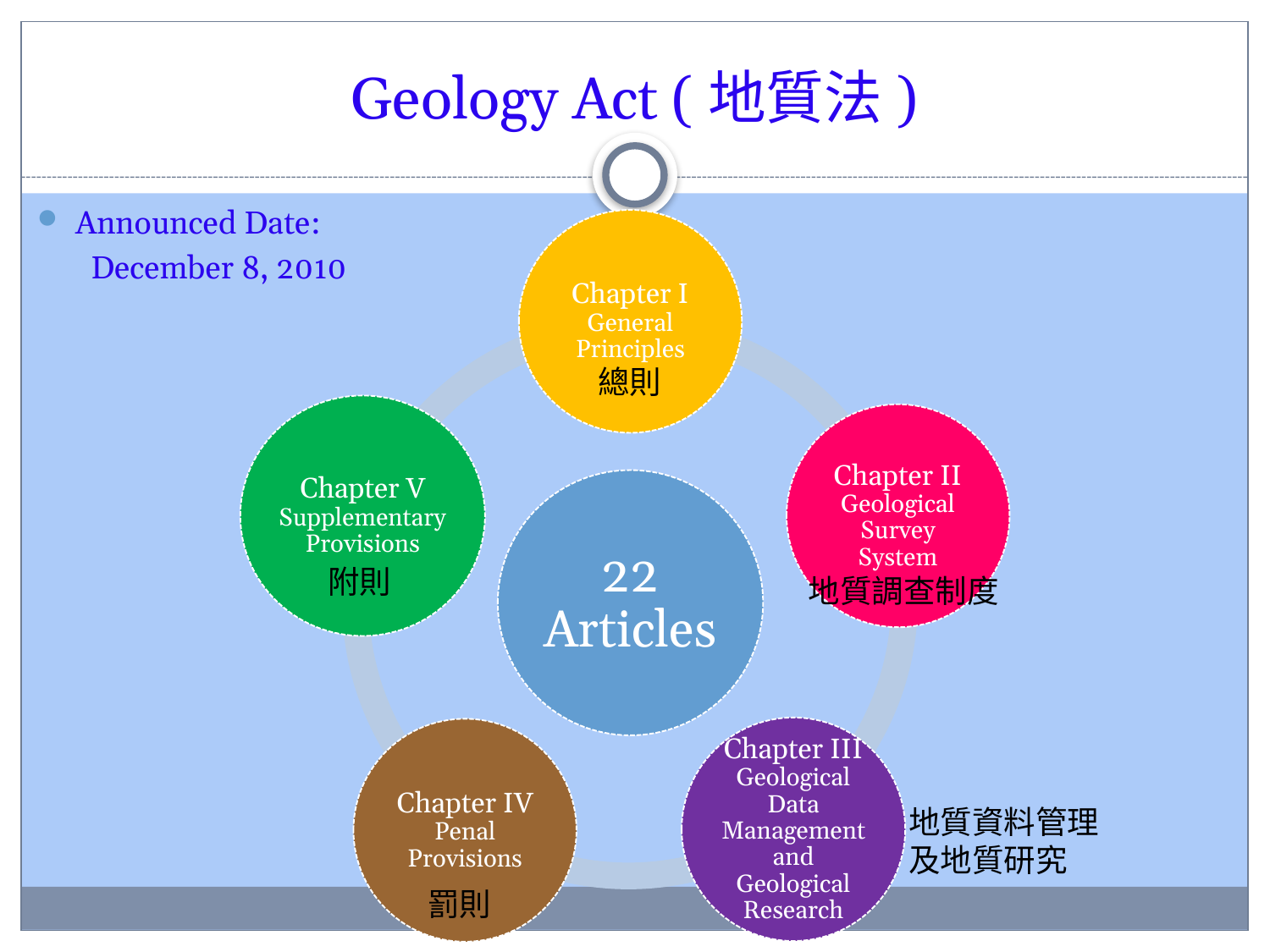

# Geology Act (地質法)
Announced Date:
       December 8, 2010
22 Articles
Chapter I General Principles
Chapter II Geological Survey System
Chapter III Geological Data Management and Geological Research
Chapter IV Penal Provisions
Chapter V Supplementary Provisions
總則
附則
地質調查制度
地質資料管理
及地質研究
罰則